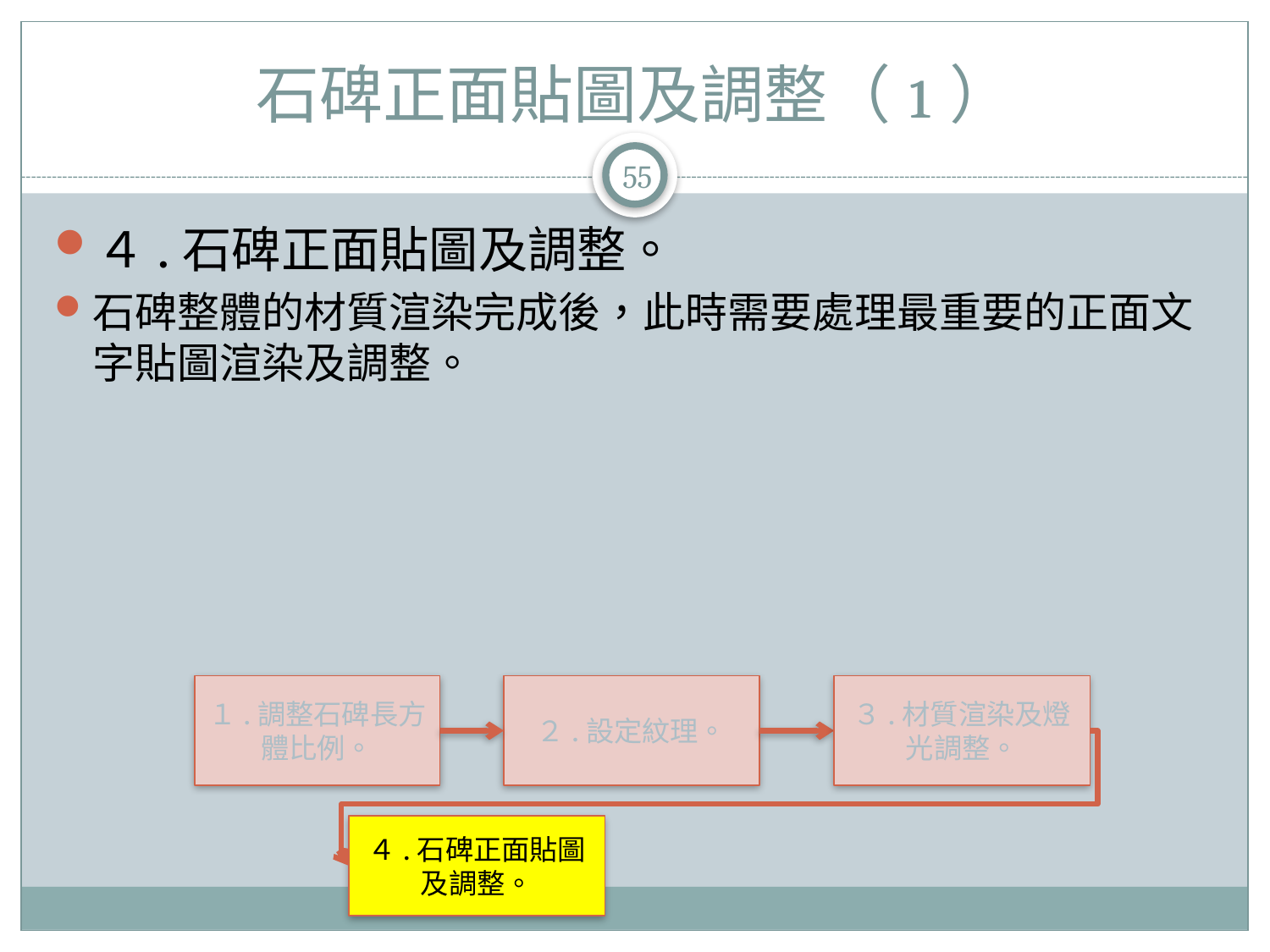

# 石碑正面貼圖及調整（1）
55
４.石碑正面貼圖及調整。
石碑整體的材質渲染完成後，此時需要處理最重要的正面文字貼圖渲染及調整。
１.調整石碑長方體比例。
２.設定紋理。
３.材質渲染及燈光調整。
４.石碑正面貼圖及調整。